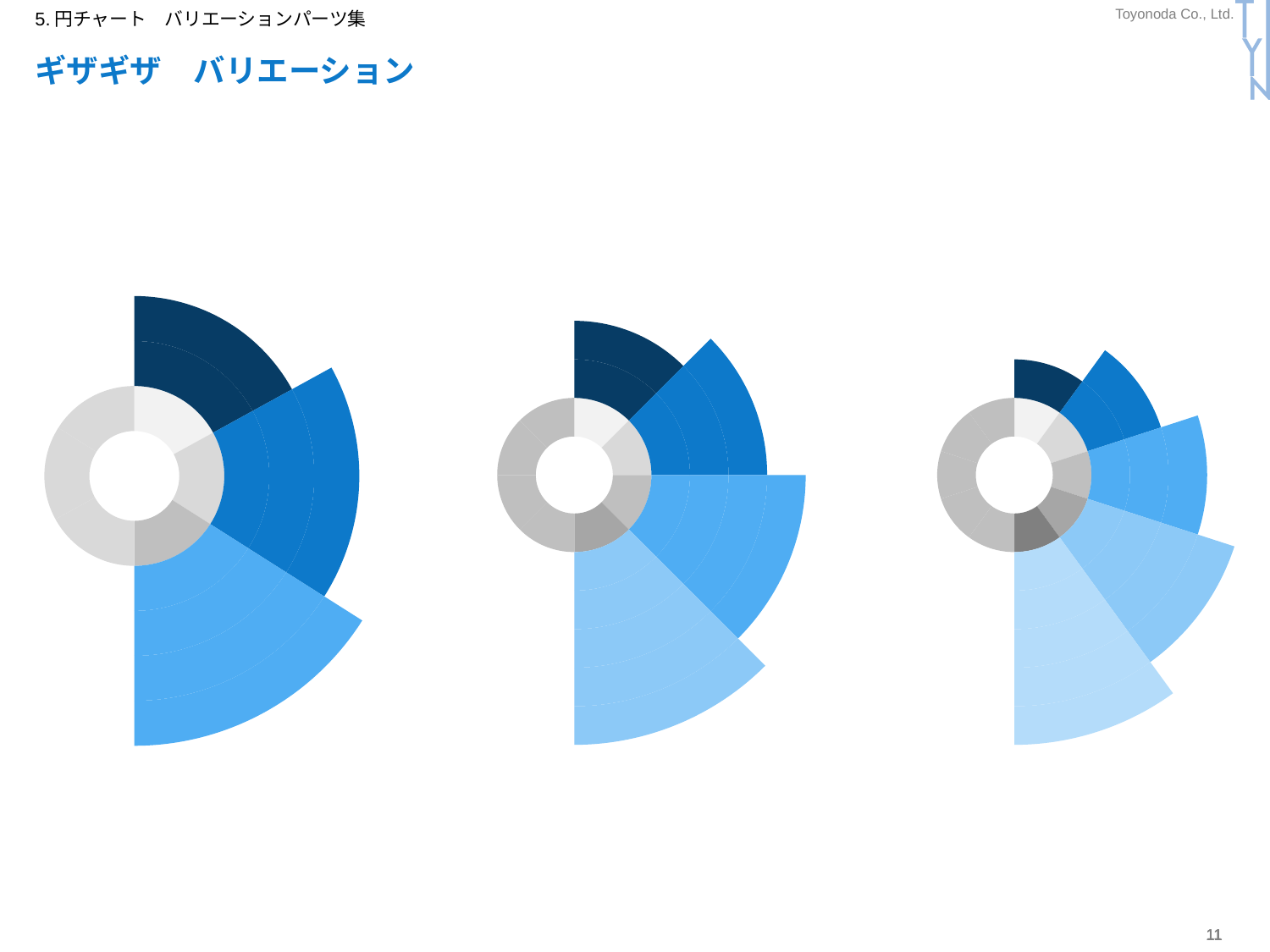

5.円チャート　バリエーションパーツ集
# ギザギザ　バリエーション

### Chart

| Category | 売上高 | 列1 | 列2 | 列3 | 列4 | 列5 |
|---|---|---|---|---|---|---|
| 第 1 四半期 | 12.5 | 12.5 | 12.5 | 12.5 | 12.5 | 12.5 |
| 第 2 四半期 | 12.5 | 12.5 | 12.5 | 12.5 | 12.5 | 12.5 |
| 第 3 四半期 | 12.5 | 12.5 | 12.5 | 12.5 | 12.5 | 12.5 |
| 第 4 四半期 | 12.5 | 12.5 | 12.5 | 12.5 | 12.5 | 12.5 |

### Chart

| Category | 売上高 | 列1 | 列2 | 列3 | 列4 | 列5 |
|---|---|---|---|---|---|---|
| 第 1 四半期 | 10.0 | 10.0 | 10.0 | 10.0 | 10.0 | 10.0 |
| 第 2 四半期 | 10.0 | 10.0 | 10.0 | 10.0 | 10.0 | 10.0 |
| 第 3 四半期 | 10.0 | 10.0 | 10.0 | 10.0 | 10.0 | 10.0 |
| 第 4 四半期 | 10.0 | 10.0 | 10.0 | 10.0 | 10.0 | 10.0 |

### Chart

| Category | 売上高 | 列1 | 列2 | 列3 | 列4 |
|---|---|---|---|---|---|
| 第 1 四半期 | 17.0 | 17.0 | 17.0 | 17.0 | 17.0 |
| 第 2 四半期 | 17.0 | 17.0 | 17.0 | 17.0 | 17.0 |
| 第 3 四半期 | 16.0 | 16.0 | 16.0 | 16.0 | 16.0 |
| 第 4 四半期 | 17.0 | 17.0 | 17.0 | 17.0 | 17.0 |